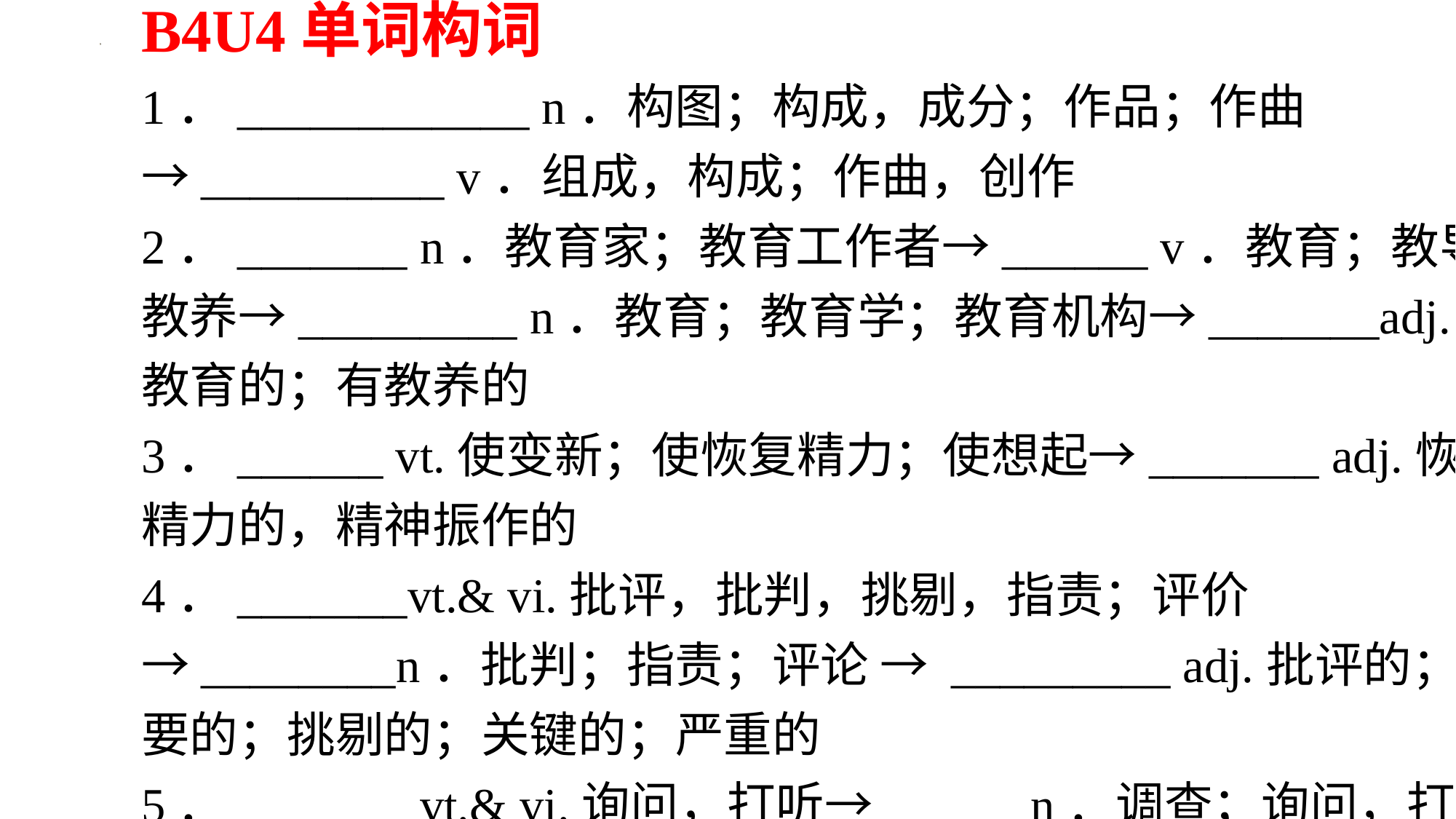

B4U4单词构词
1．____________ n．构图；构成，成分；作品；作曲→__________ v．组成，构成；作曲，创作
2．_______ n．教育家；教育工作者→______ v．教育；教导，教养→_________ n．教育；教育学；教育机构→_______adj.受过教育的；有教养的
3．______ vt.使变新；使恢复精力；使想起→_______ adj.恢复了精力的，精神振作的
4．_______vt.& vi.批评，批判，挑剔，指责；评价→________n．批判；指责；评论 → _________ adj.批评的；极重要的；挑剔的；关键的；严重的
5．_______ vt.& vi.询问，打听→______n．调查；询问，打听